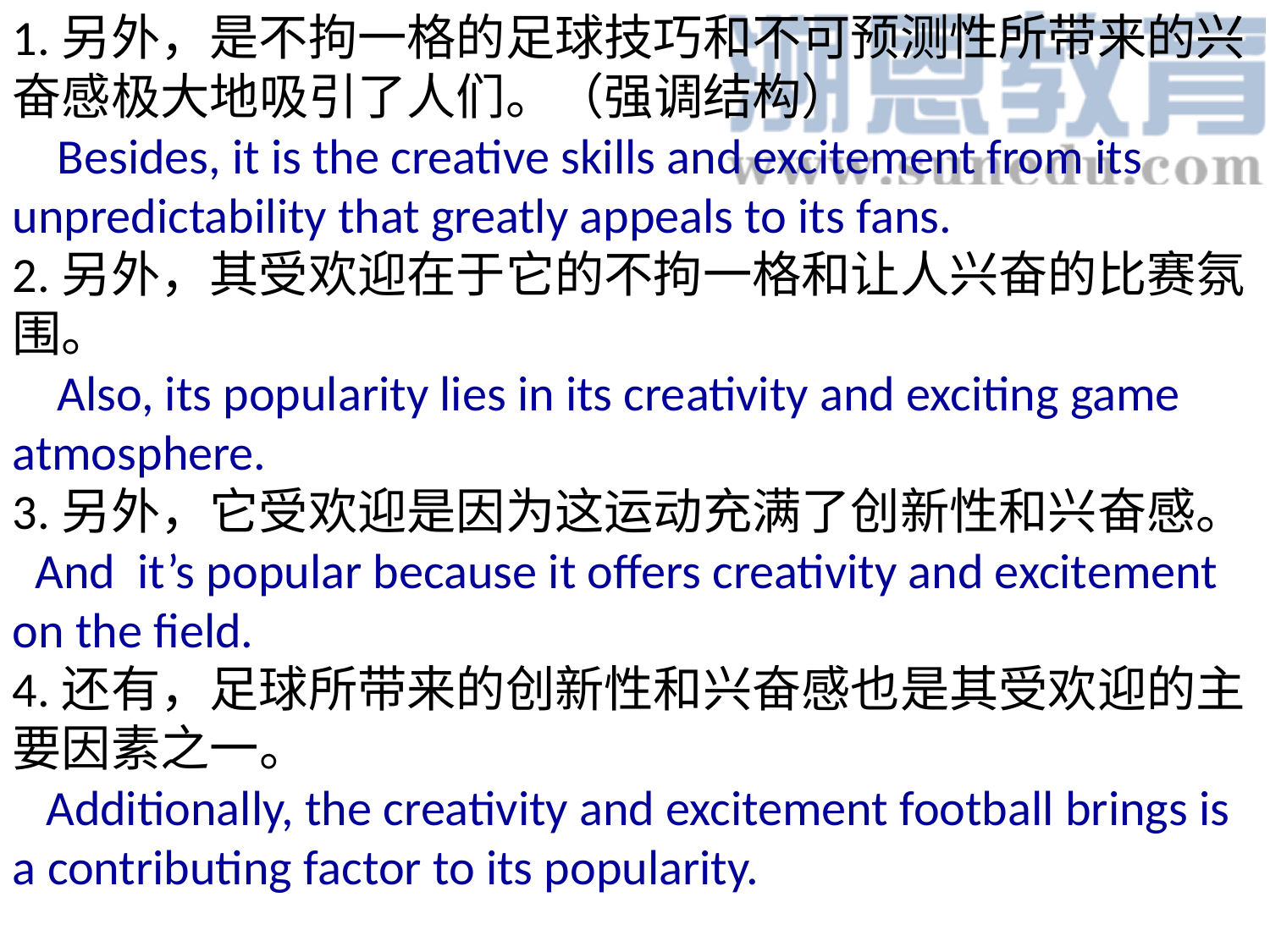

1.另外，是不拘一格的足球技巧和不可预测性所带来的兴奋感极大地吸引了人们。（强调结构）
    Besides, it is the creative skills and excitement from its unpredictability that greatly appeals to its fans.
2.另外，其受欢迎在于它的不拘一格和让人兴奋的比赛氛围。
    Also, its popularity lies in its creativity and exciting game atmosphere.
3.另外，它受欢迎是因为这运动充满了创新性和兴奋感。
  And  it’s popular because it offers creativity and excitement on the field.
4.还有，足球所带来的创新性和兴奋感也是其受欢迎的主要因素之一。
   Additionally, the creativity and excitement football brings is a contributing factor to its popularity.